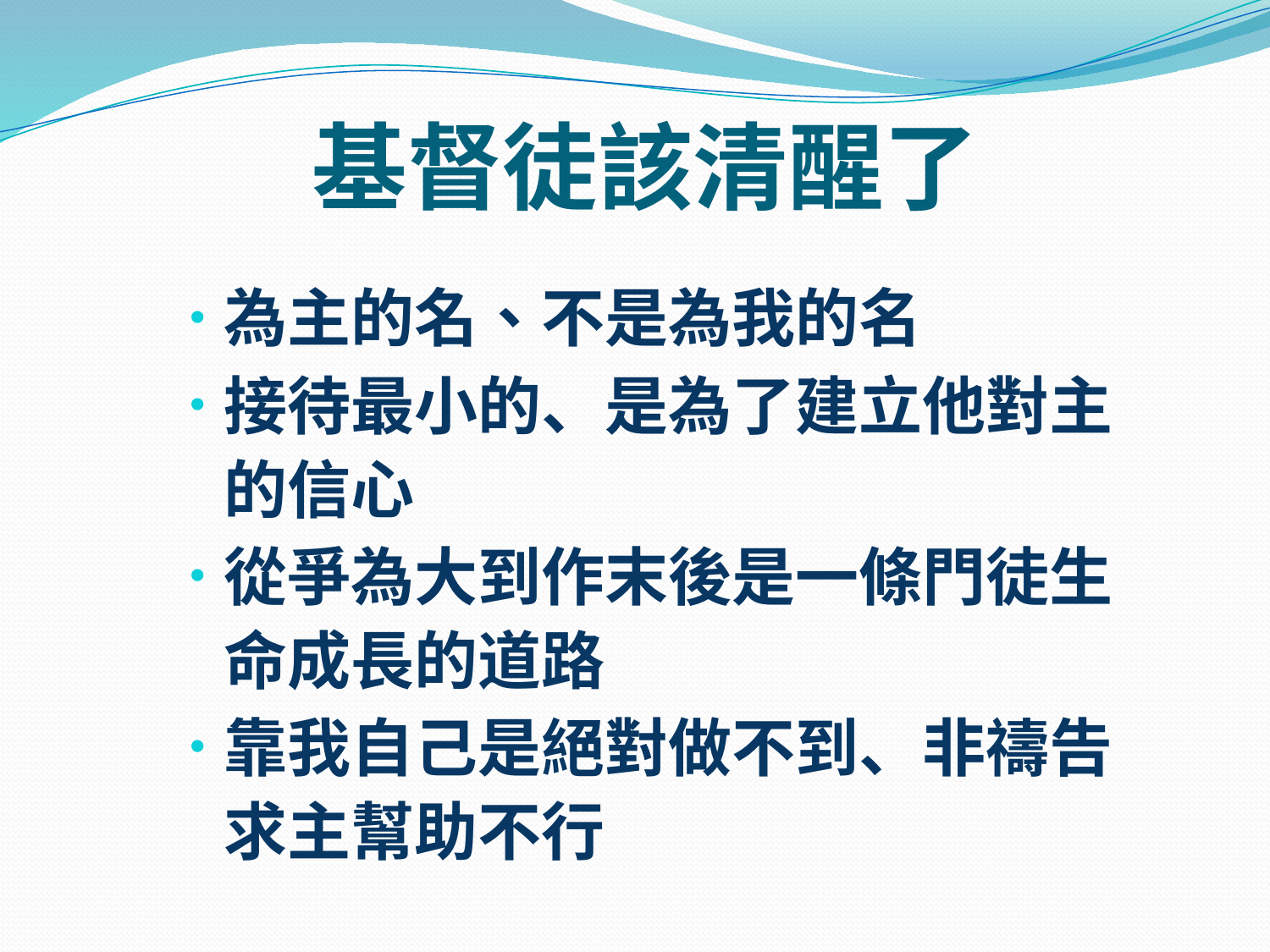

# 基督徒該清醒了
為主的名、不是為我的名
接待最小的、是為了建立他對主的信心
從爭為大到作末後是一條門徒生命成長的道路
靠我自己是絕對做不到、非禱告求主幫助不行